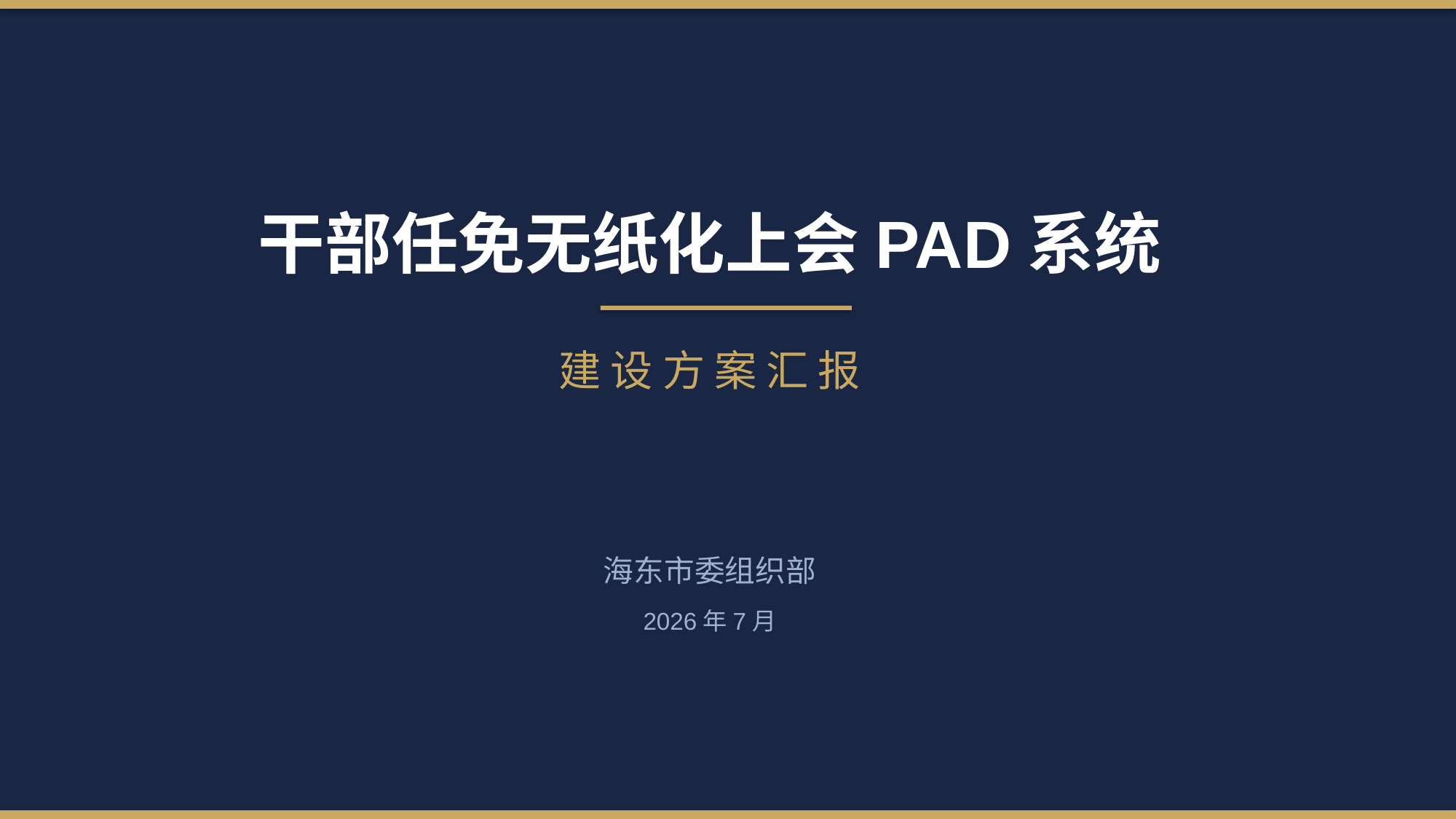

干部任免无纸化上会PAD系统

建 设 方 案 汇 报
海东市委组织部
2026年7月